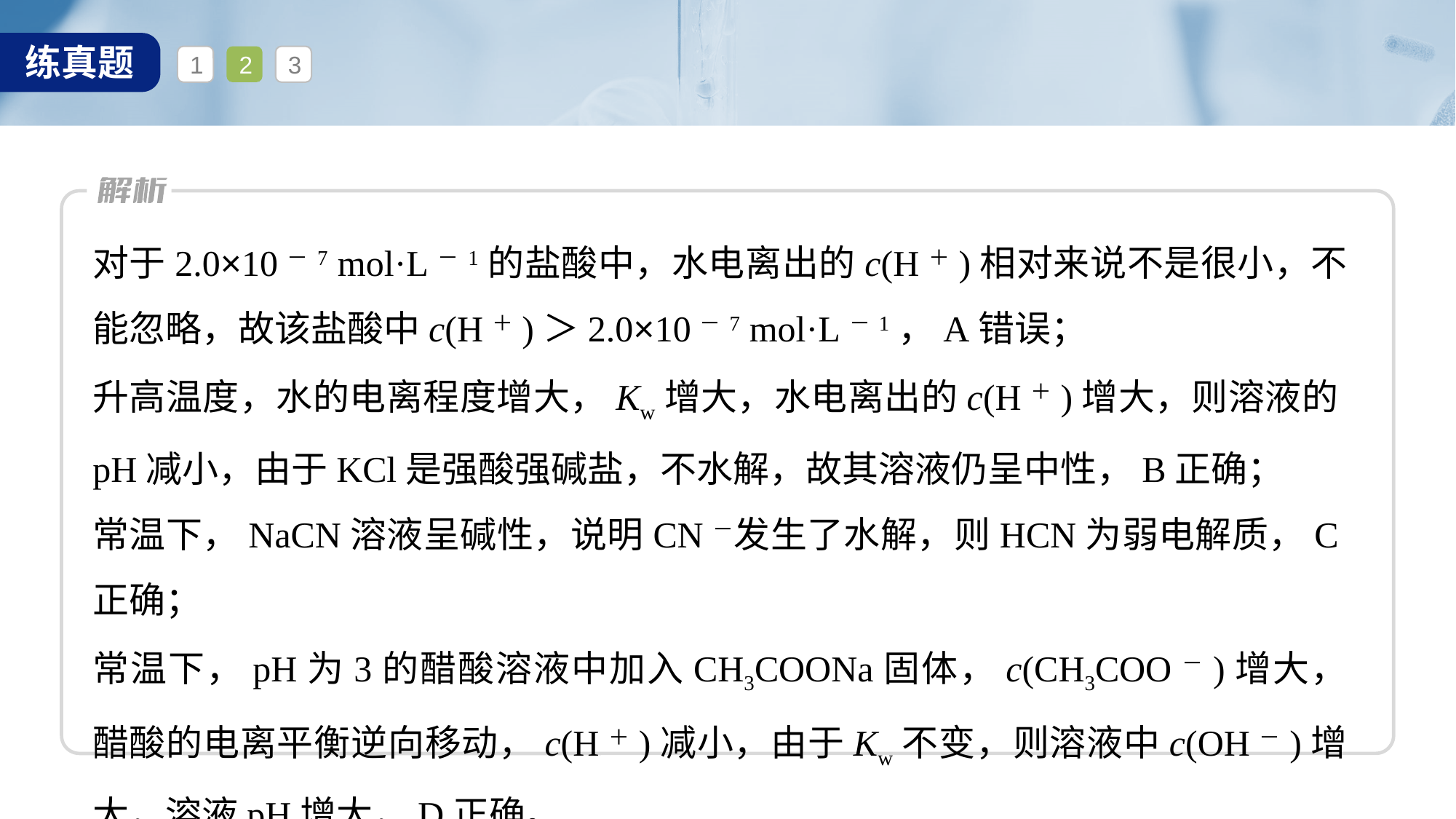

1
2
3

对于2.0×10－7 mol·L－1的盐酸中，水电离出的c(H＋)相对来说不是很小，不能忽略，故该盐酸中c(H＋)＞2.0×10－7 mol·L－1，A错误；
升高温度，水的电离程度增大，Kw增大，水电离出的c(H＋)增大，则溶液的pH减小，由于KCl是强酸强碱盐，不水解，故其溶液仍呈中性，B正确；
常温下，NaCN溶液呈碱性，说明CN－发生了水解，则HCN为弱电解质，C正确；
常温下，pH为3的醋酸溶液中加入CH3COONa固体，c(CH3COO－)增大，醋酸的电离平衡逆向移动，c(H＋)减小，由于Kw不变，则溶液中c(OH－)增大，溶液pH增大，D正确。